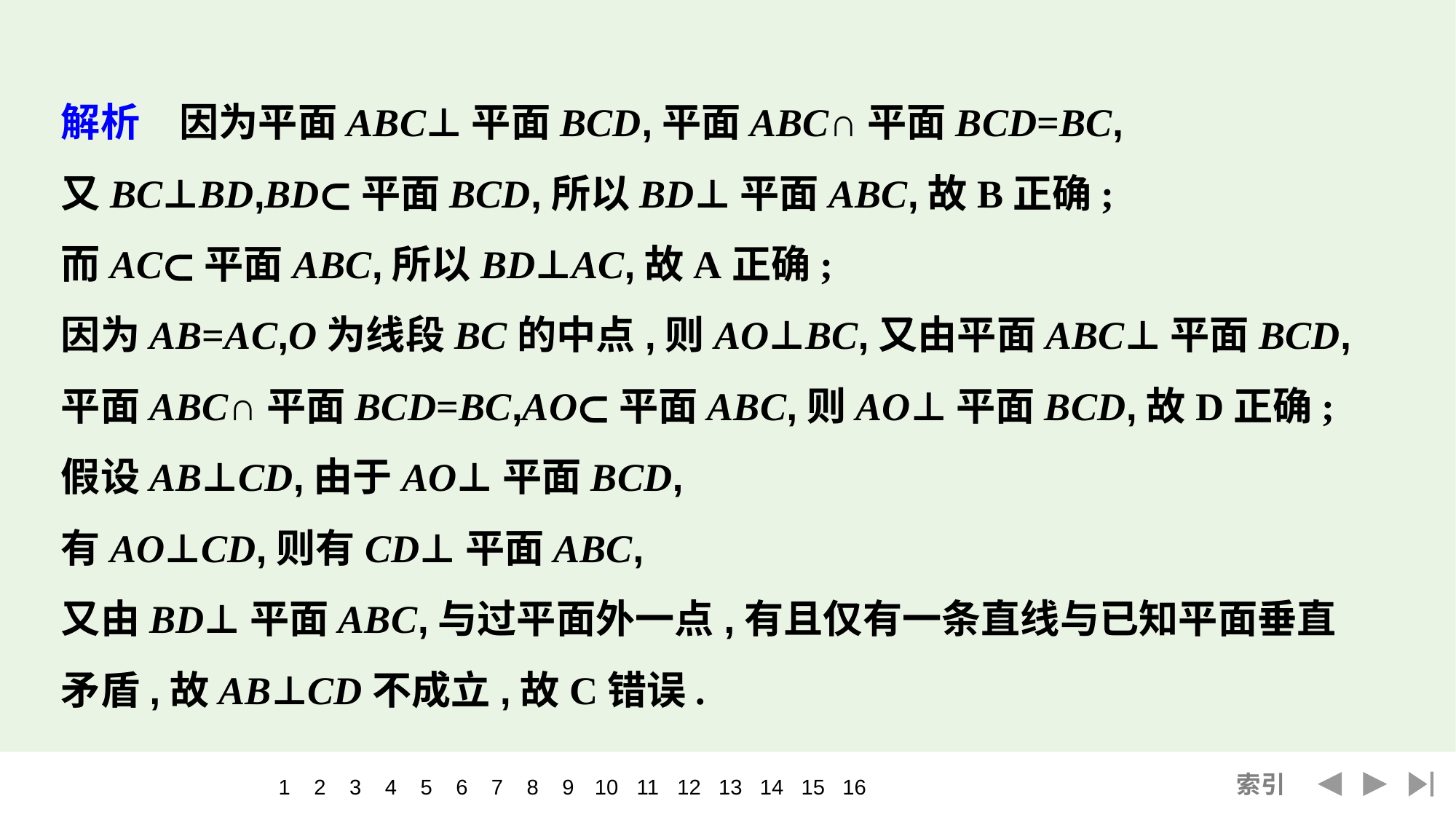

解析　因为平面ABC⊥平面BCD,平面ABC∩平面BCD=BC,
又BC⊥BD,BD⊂平面BCD,所以BD⊥平面ABC,故B正确;
而AC⊂平面ABC,所以BD⊥AC,故A正确;
因为AB=AC,O为线段BC的中点,则AO⊥BC,又由平面ABC⊥平面BCD,平面ABC∩平面BCD=BC,AO⊂平面ABC,则AO⊥平面BCD,故D正确;
假设AB⊥CD,由于AO⊥平面BCD,
有AO⊥CD,则有CD⊥平面ABC,
又由BD⊥平面ABC,与过平面外一点,有且仅有一条直线与已知平面垂直矛盾,故AB⊥CD不成立,故C错误.